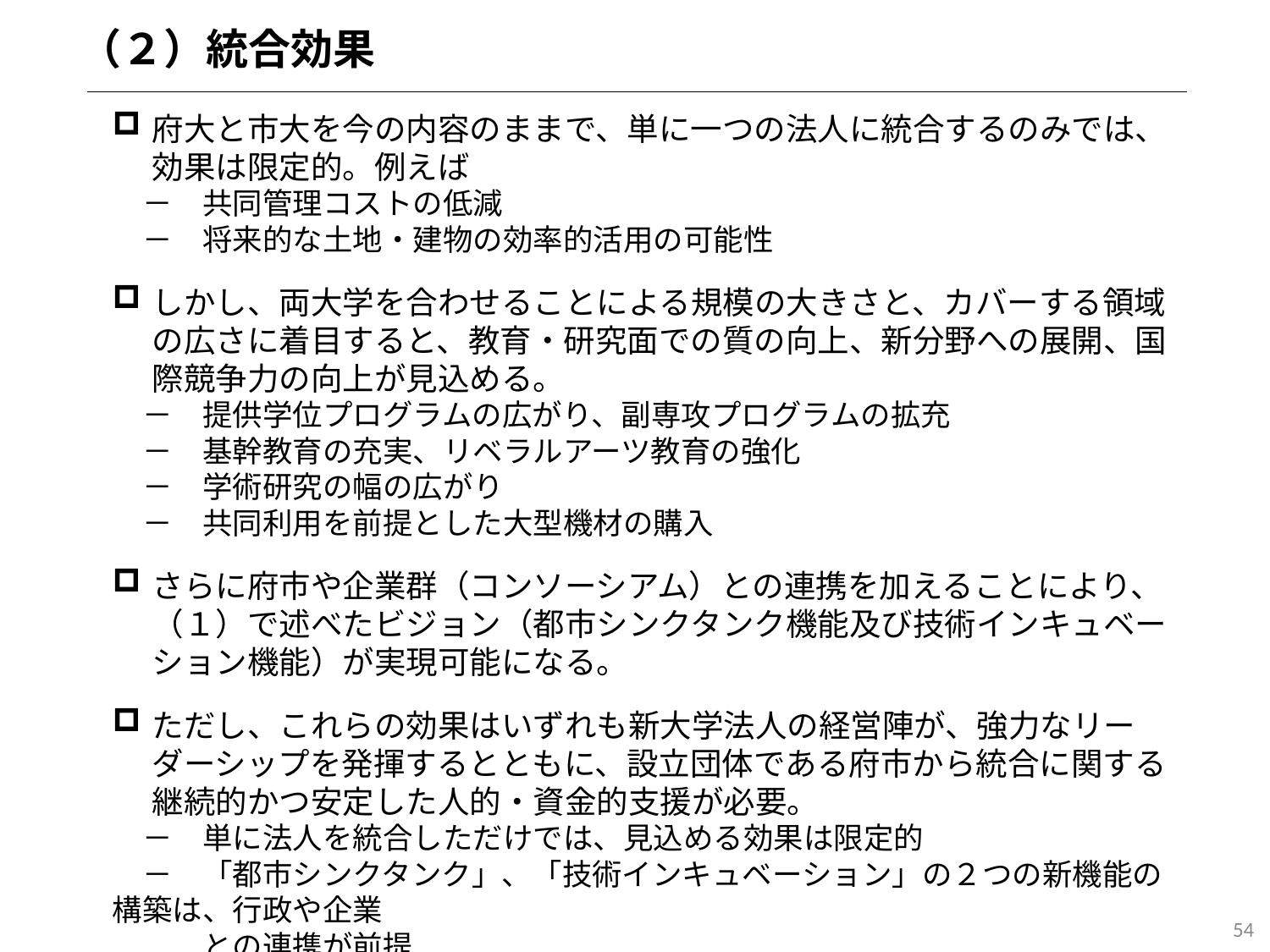

（２）統合効果
府大と市大を今の内容のままで、単に一つの法人に統合するのみでは、効果は限定的。例えば
　－　共同管理コストの低減
　－　将来的な土地・建物の効率的活用の可能性

しかし、両大学を合わせることによる規模の大きさと、カバーする領域の広さに着目すると、教育・研究面での質の向上、新分野への展開、国際競争力の向上が見込める。
　－　提供学位プログラムの広がり、副専攻プログラムの拡充
　－　基幹教育の充実、リベラルアーツ教育の強化
　－　学術研究の幅の広がり
　－　共同利用を前提とした大型機材の購入

さらに府市や企業群（コンソーシアム）との連携を加えることにより、（１）で述べたビジョン（都市シンクタンク機能及び技術インキュベーション機能）が実現可能になる。

ただし、これらの効果はいずれも新大学法人の経営陣が、強力なリーダーシップを発揮するとともに、設立団体である府市から統合に関する継続的かつ安定した人的・資金的支援が必要。
　－　単に法人を統合しただけでは、見込める効果は限定的
　－　「都市シンクタンク」、「技術インキュベーション」の２つの新機能の構築は、行政や企業
　　　との連携が前提
54